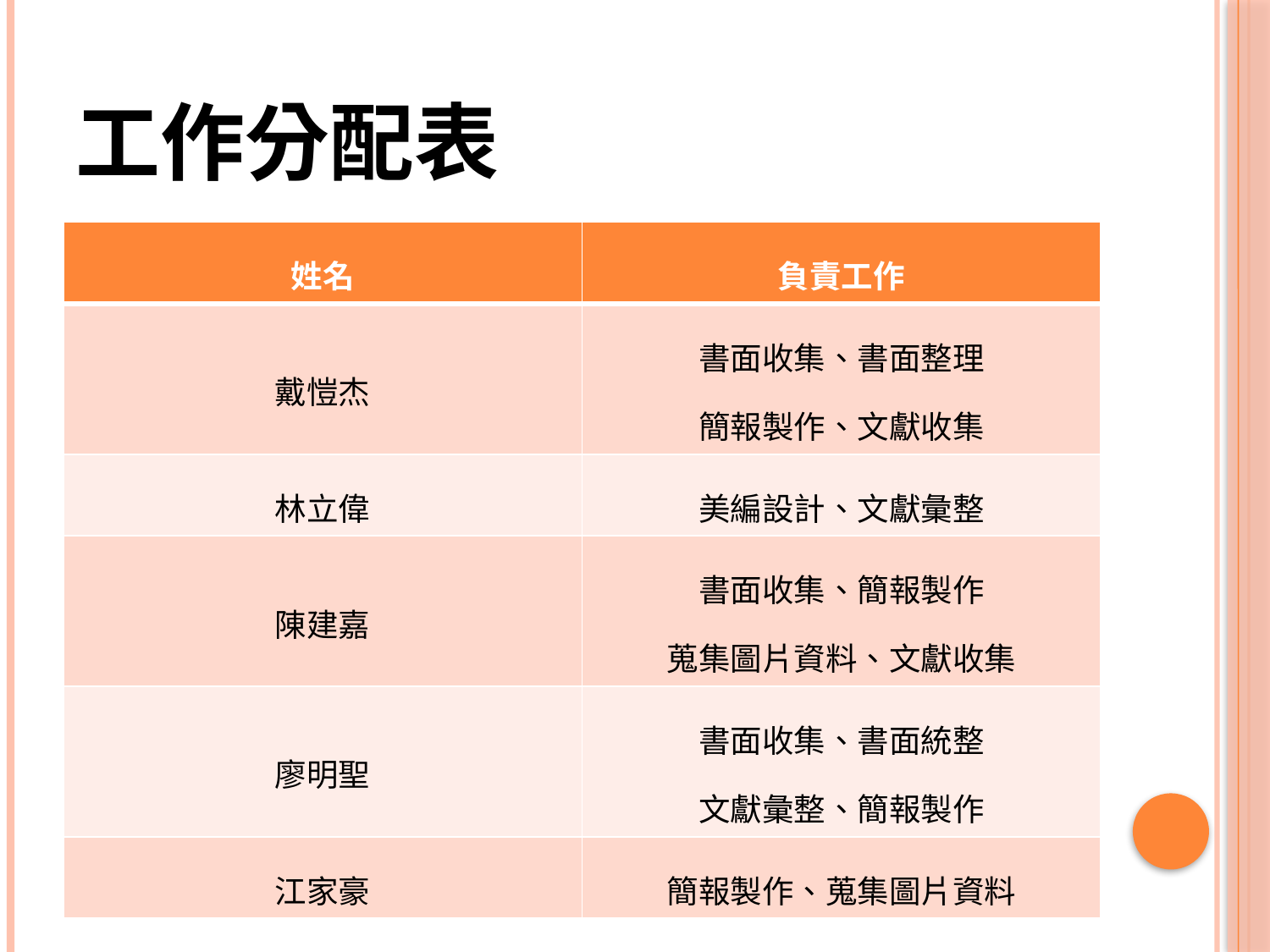

# 工作分配表
| 姓名 | 負責工作 |
| --- | --- |
| 戴愷杰 | 書面收集、書面整理 簡報製作、文獻收集 |
| 林立偉 | 美編設計、文獻彙整 |
| 陳建嘉 | 書面收集、簡報製作 蒐集圖片資料、文獻收集 |
| 廖明聖 | 書面收集、書面統整 文獻彙整、簡報製作 |
| 江家豪 | 簡報製作、蒐集圖片資料 |